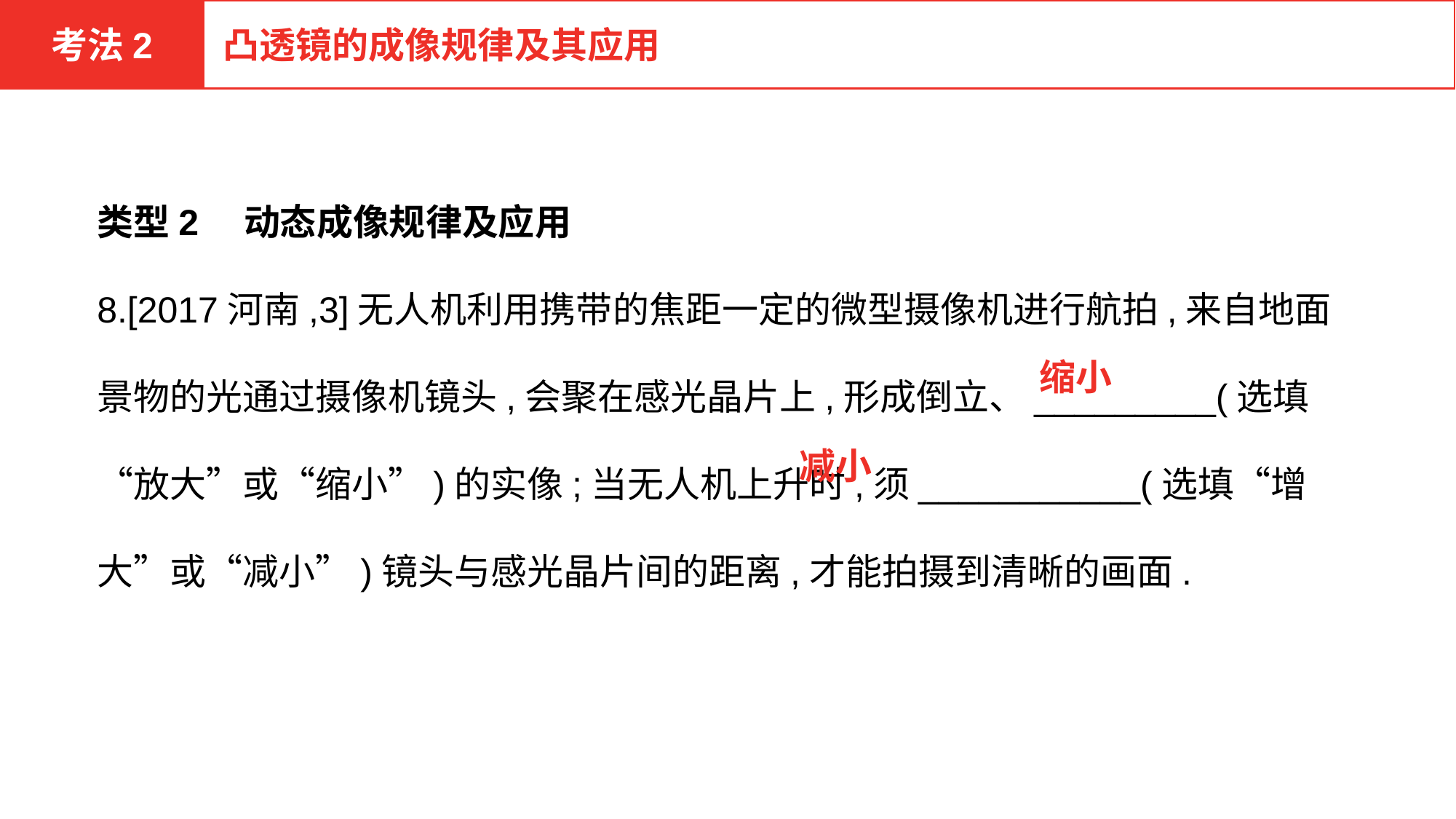

考法2
凸透镜的成像规律及其应用
类型2　动态成像规律及应用
8.[2017河南,3]无人机利用携带的焦距一定的微型摄像机进行航拍,来自地面景物的光通过摄像机镜头,会聚在感光晶片上,形成倒立、_________(选填“放大”或“缩小”)的实像;当无人机上升时,须___________(选填“增大”或“减小”)镜头与感光晶片间的距离,才能拍摄到清晰的画面.
缩小
减小